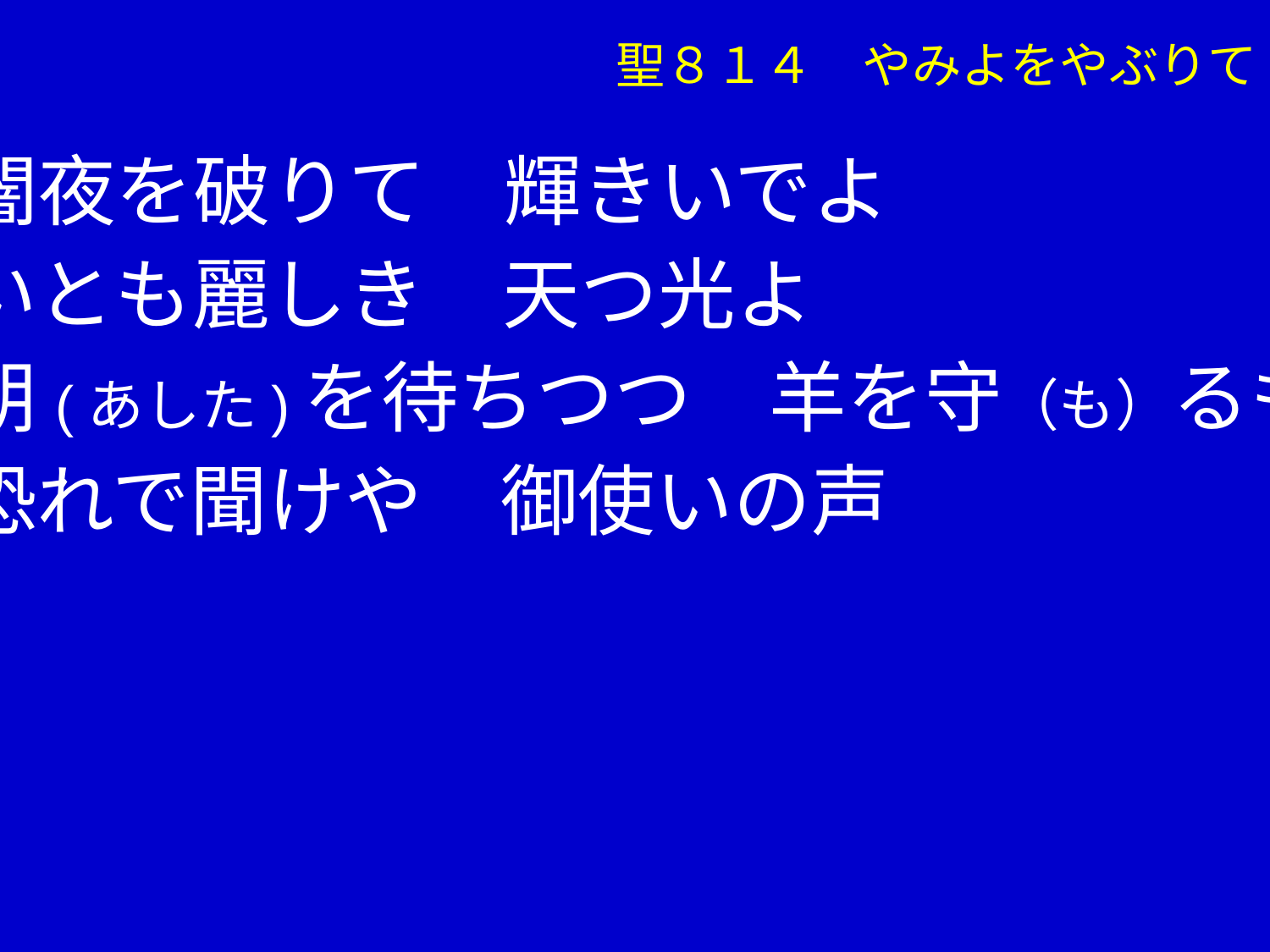

聖８１４　やみよをやぶりて
①闇夜を破りて　輝きいでよ
　 いとも麗しき　天つ光よ
　 朝(あした)を待ちつつ　羊を守（も）るもの
　 恐れで聞けや　御使いの声